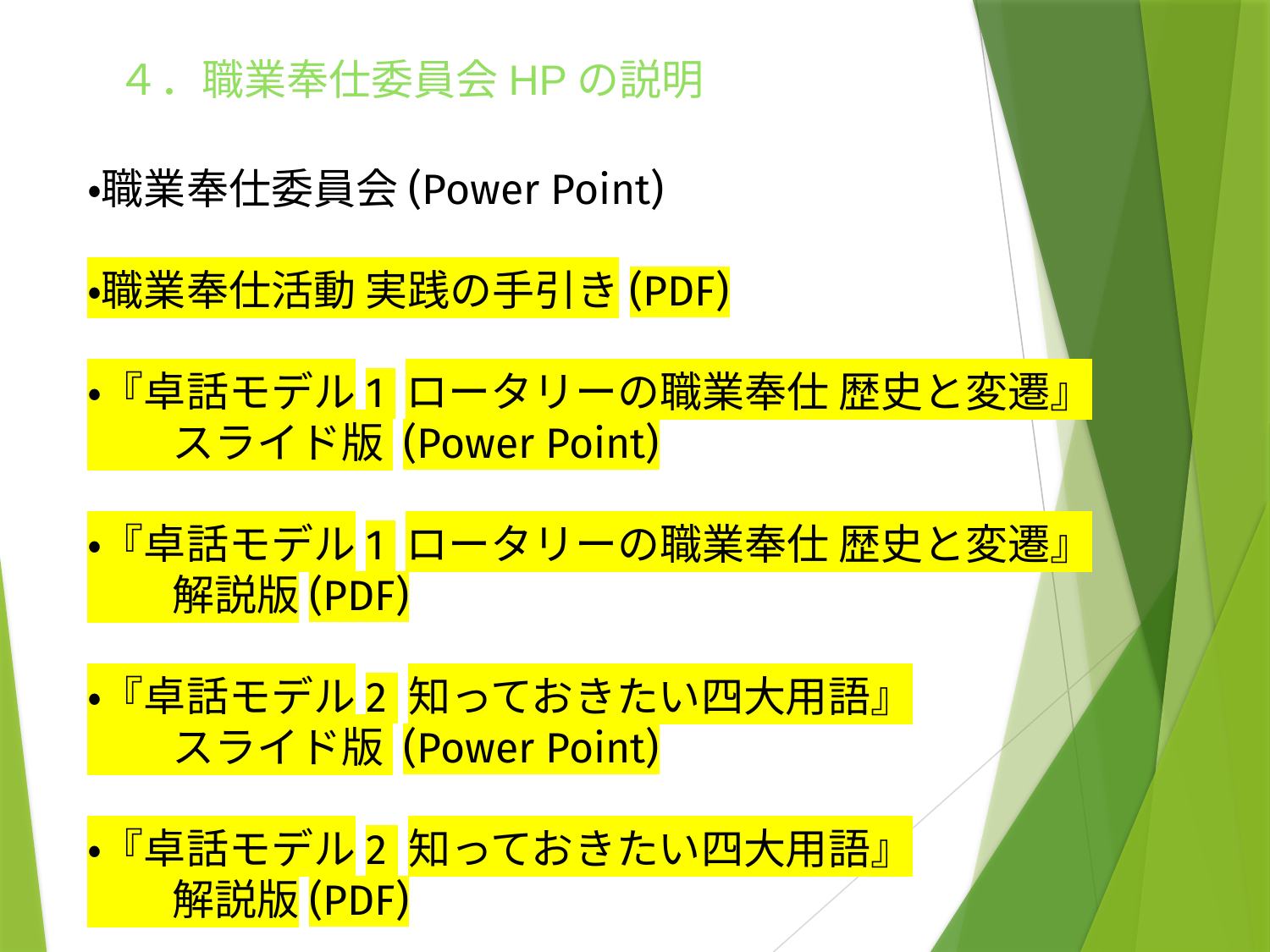

４．職業奉仕委員会HPの説明
・職業奉仕委員会(Power Point)

・職業奉仕活動 実践の手引き(PDF)

・『卓話モデル1 ロータリーの職業奉仕 歴史と変遷』
　　スライド版 (Power Point)

・『卓話モデル1 ロータリーの職業奉仕 歴史と変遷』
　　解説版(PDF)

・『卓話モデル2 知っておきたい四大用語』
　　スライド版 (Power Point)

・『卓話モデル2 知っておきたい四大用語』
　　解説版(PDF)